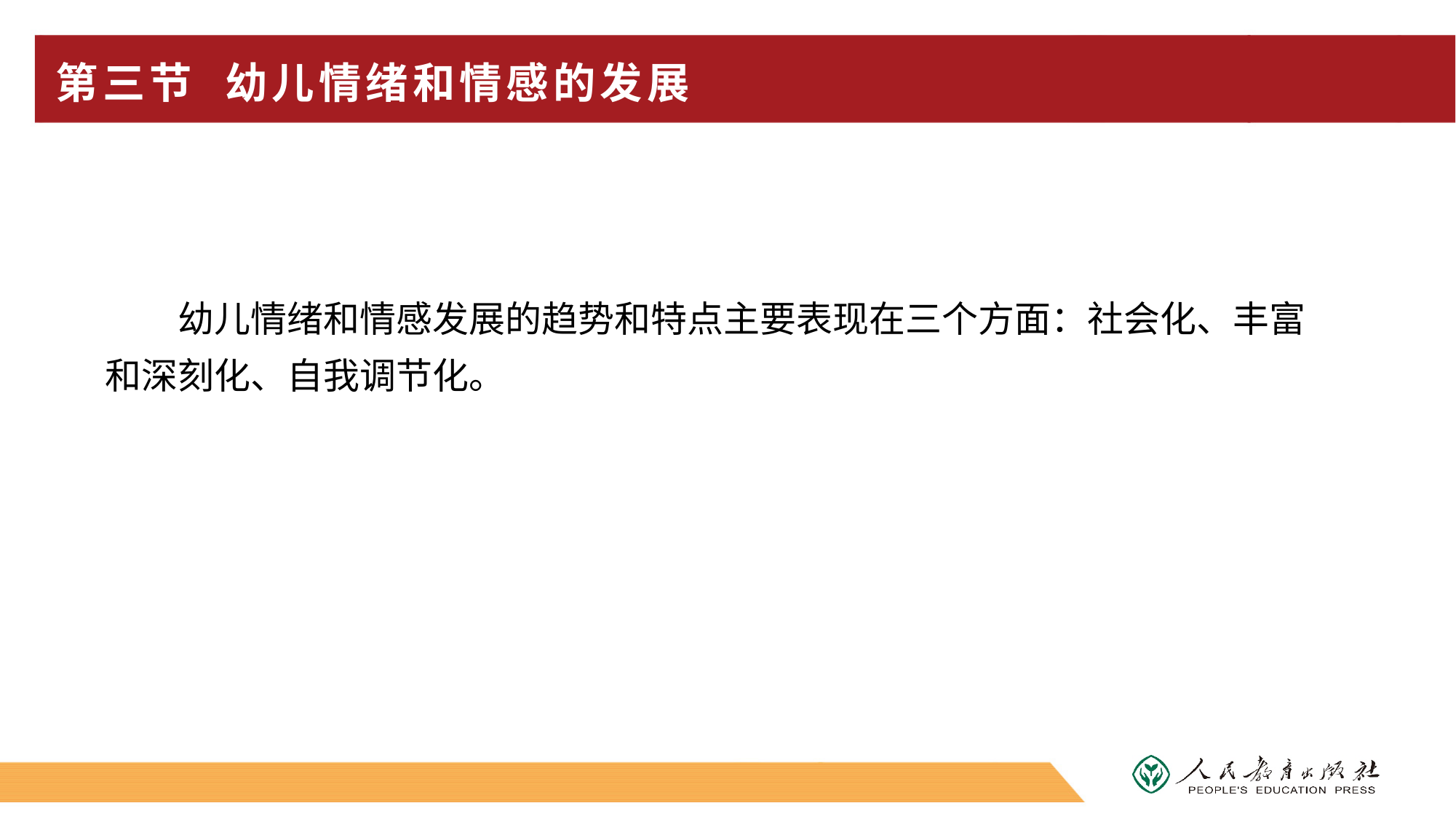

# 第三节  幼儿情绪和情感的发展

幼儿情绪和情感发展的趋势和特点主要表现在三个方面：社会化、丰富和深刻化、自我调节化。